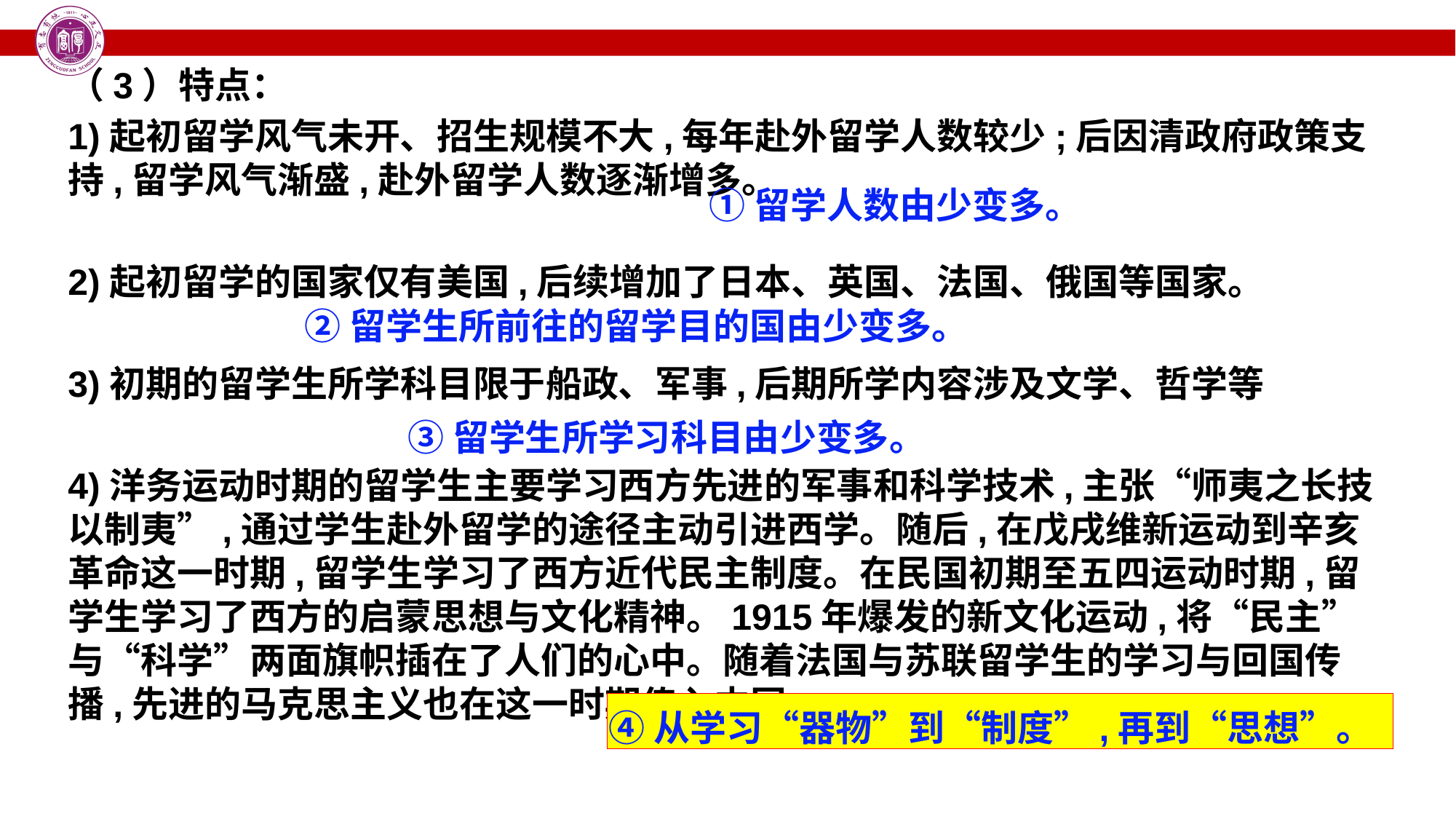

（3）特点：
1)起初留学风气未开、招生规模不大,每年赴外留学人数较少;后因清政府政策支持,留学风气渐盛,赴外留学人数逐渐增多。

2)起初留学的国家仅有美国,后续增加了日本、英国、法国、俄国等国家。

3)初期的留学生所学科目限于船政、军事,后期所学内容涉及文学、哲学等

4)洋务运动时期的留学生主要学习西方先进的军事和科学技术,主张“师夷之长技以制夷”,通过学生赴外留学的途径主动引进西学。随后,在戊戌维新运动到辛亥革命这一时期,留学生学习了西方近代民主制度。在民国初期至五四运动时期,留学生学习了西方的启蒙思想与文化精神。1915年爆发的新文化运动,将“民主”与“科学”两面旗帜插在了人们的心中。随着法国与苏联留学生的学习与回国传播,先进的马克思主义也在这一时期传入中国。
①留学人数由少变多。
②留学生所前往的留学目的国由少变多。
③留学生所学习科目由少变多。
④从学习“器物”到“制度”,再到“思想”。